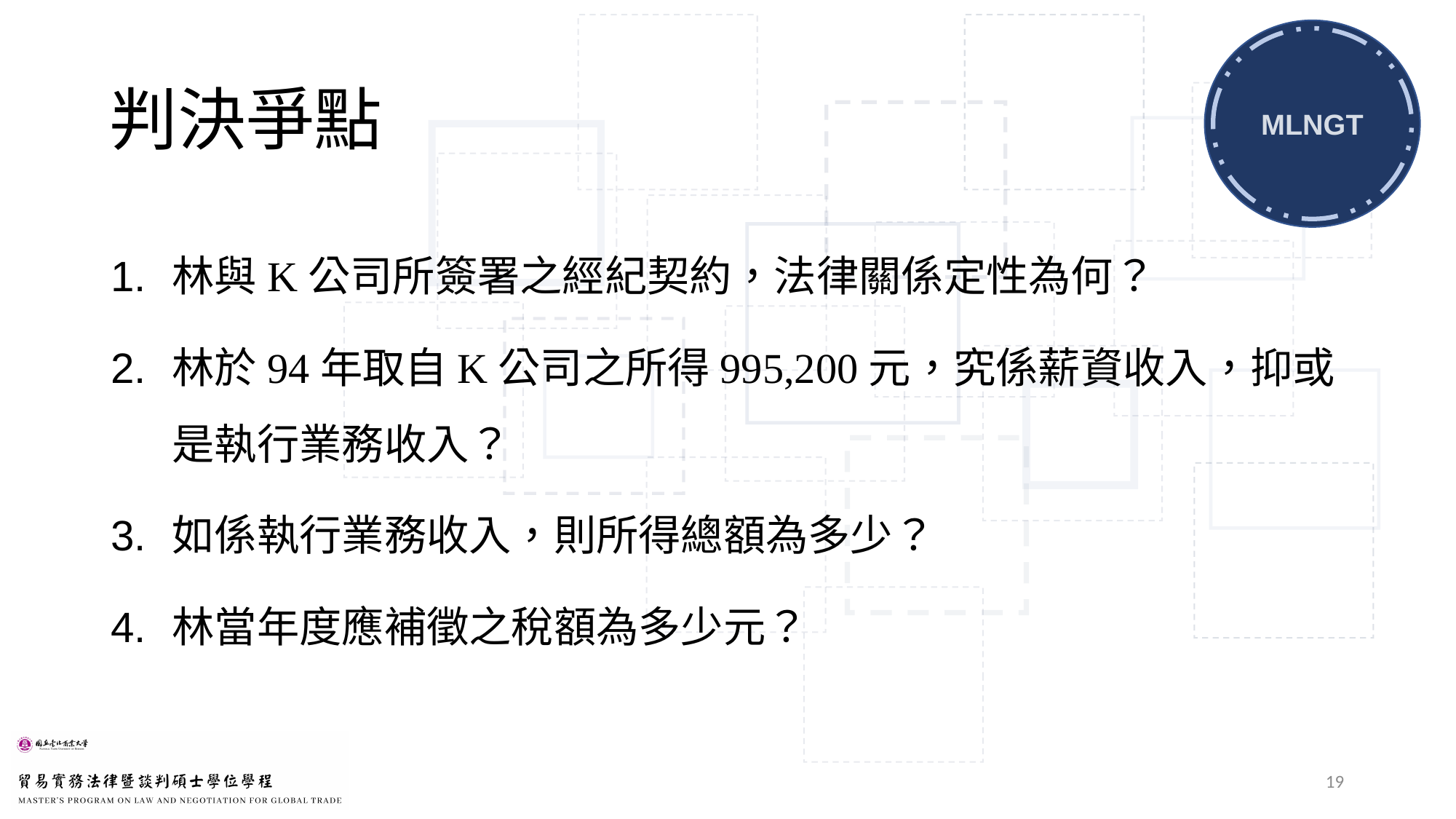

# 判決爭點
林與K公司所簽署之經紀契約，法律關係定性為何？
林於94年取自K公司之所得995,200元，究係薪資收入，抑或是執行業務收入？
如係執行業務收入，則所得總額為多少？
林當年度應補徵之稅額為多少元？